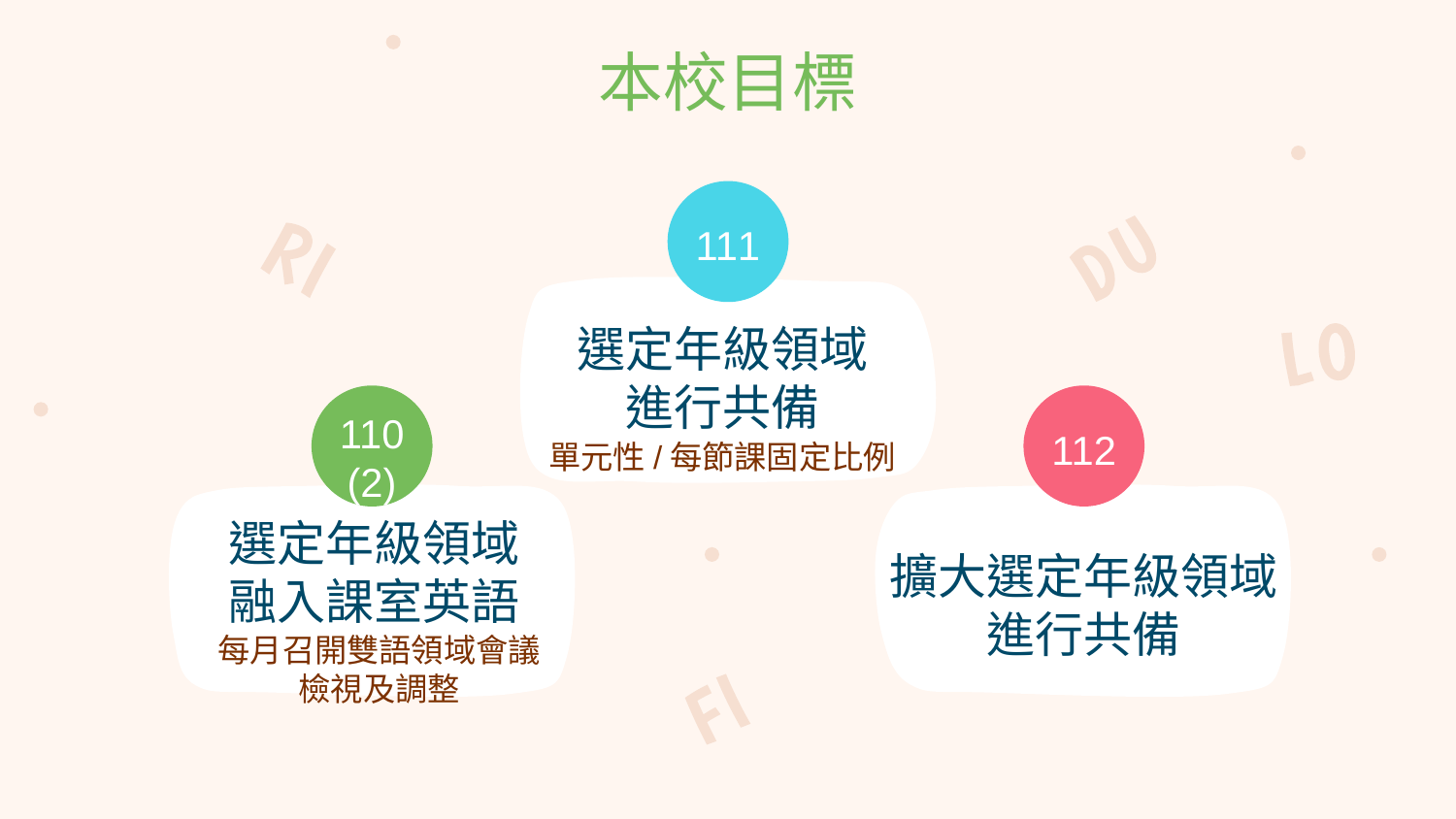

本校目標

111
選定年級領域
進行共備

# 110 (2)
112
單元性/每節課固定比例
選定年級領域
融入課室英語
擴大選定年級領域
進行共備
每月召開雙語領域會議
檢視及調整